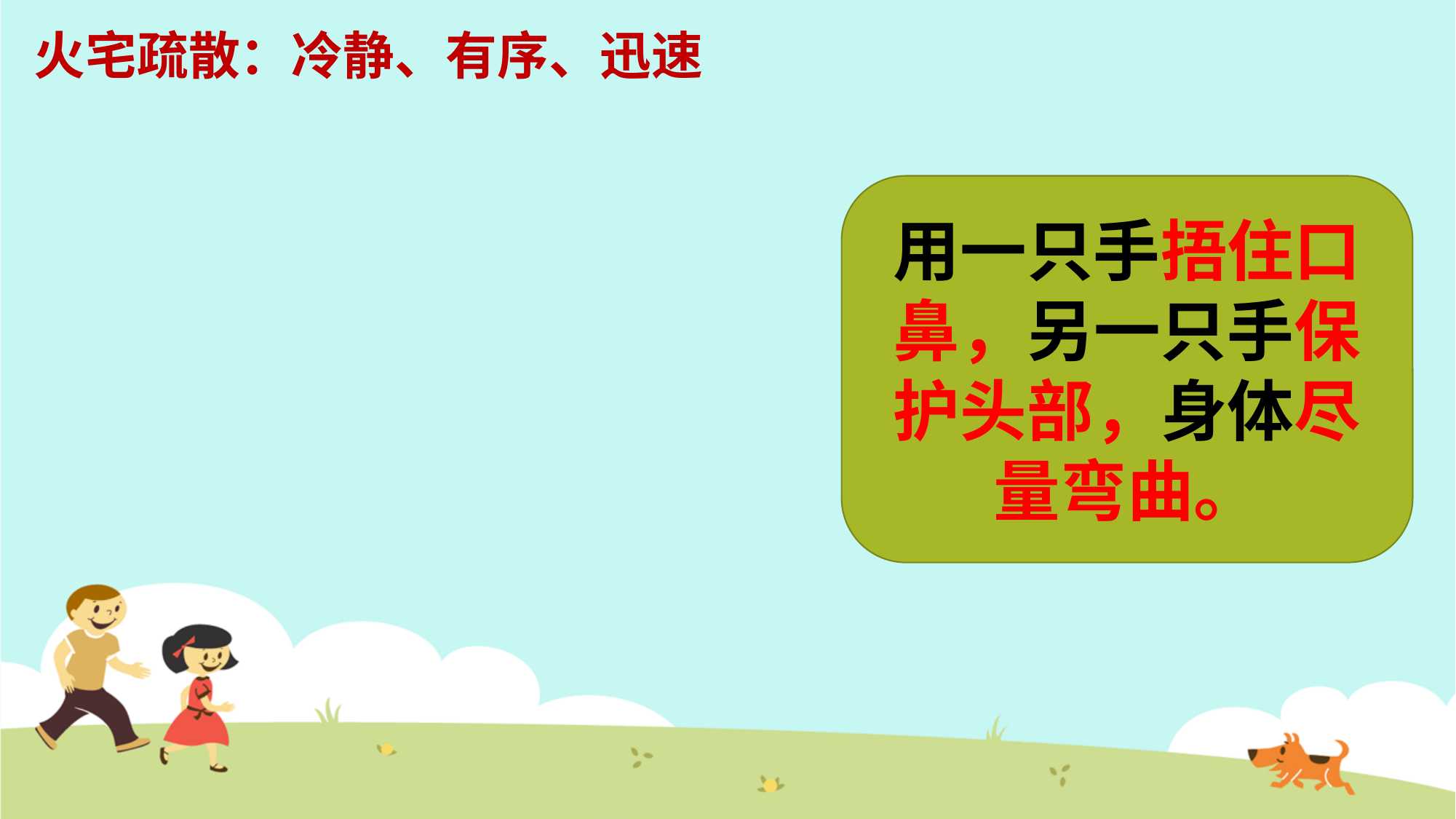

火宅疏散：冷静、有序、迅速
用一只手捂住口鼻，另一只手保护头部，身体尽量弯曲。